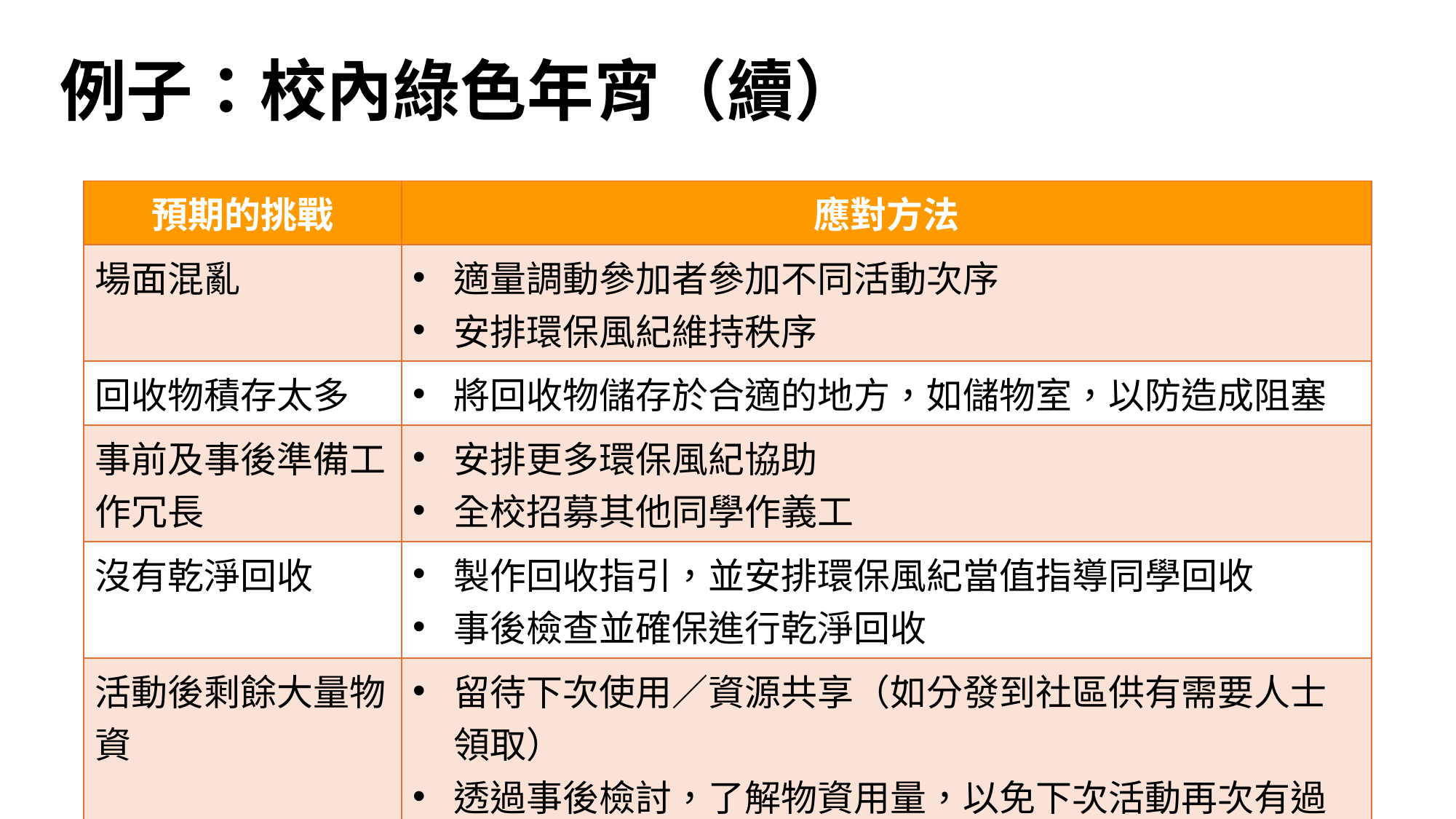

例子：校內綠色年宵（續）
| 預期的挑戰 | 應對方法 |
| --- | --- |
| 場面混亂 | 適量調動參加者參加不同活動次序 安排環保風紀維持秩序 |
| 回收物積存太多 | 將回收物儲存於合適的地方，如儲物室，以防造成阻塞 |
| 事前及事後準備工作冗長 | 安排更多環保風紀協助 全校招募其他同學作義工 |
| 沒有乾淨回收 | 製作回收指引，並安排環保風紀當值指導同學回收 事後檢查並確保進行乾淨回收 |
| 活動後剩餘大量物資 | 留待下次使用／資源共享（如分發到社區供有需要人士領取） 透過事後檢討，了解物資用量，以免下次活動再次有過多物資剩餘 |